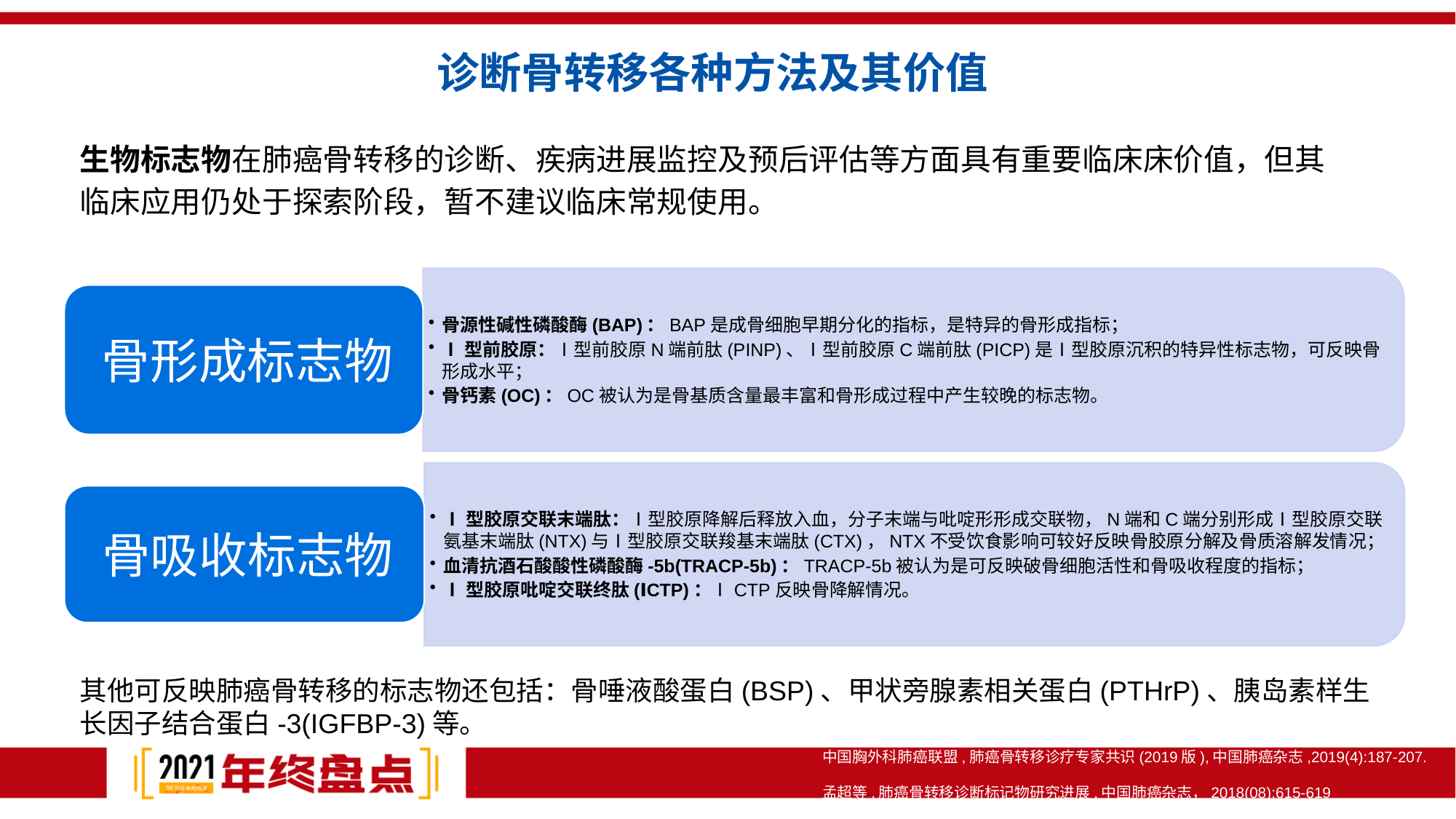

# 诊断骨转移各种方法及其价值
生物标志物在肺癌骨转移的诊断、疾病进展监控及预后评估等方面具有重要临床床价值，但其临床应用仍处于探索阶段，暂不建议临床常规使用。
骨源性碱性磷酸酶(BAP)：BAP是成骨细胞早期分化的指标，是特异的骨形成指标；
Ⅰ型前胶原：Ⅰ型前胶原N端前肽(PINP)、Ⅰ型前胶原C端前肽(PICP)是Ⅰ型胶原沉积的特异性标志物，可反映骨形成水平；
骨钙素(OC)：OC被认为是骨基质含量最丰富和骨形成过程中产生较晚的标志物。
骨形成标志物
Ⅰ型胶原交联末端肽：Ⅰ型胶原降解后释放入血，分子末端与吡啶形形成交联物，N端和C端分别形成Ⅰ型胶原交联氨基末端肽(NTX)与Ⅰ型胶原交联羧基末端肽(CTX)，NTX不受饮食影响可较好反映骨胶原分解及骨质溶解发情况；
血清抗酒石酸酸性磷酸酶-5b(TRACP-5b)：TRACP-5b被认为是可反映破骨细胞活性和骨吸收程度的指标；
Ⅰ型胶原吡啶交联终肽(ⅠCTP)：ⅠCTP反映骨降解情况。
骨吸收标志物
其他可反映肺癌骨转移的标志物还包括：骨唾液酸蛋白(BSP)、甲状旁腺素相关蛋白(PTHrP)、胰岛素样生长因子结合蛋白-3(IGFBP-3)等。
中国胸外科肺癌联盟,肺癌骨转移诊疗专家共识(2019版),中国肺癌杂志,2019(4):187-207.
孟超等,肺癌骨转移诊断标记物研究进展,中国肺癌杂志，2018(08):615-619